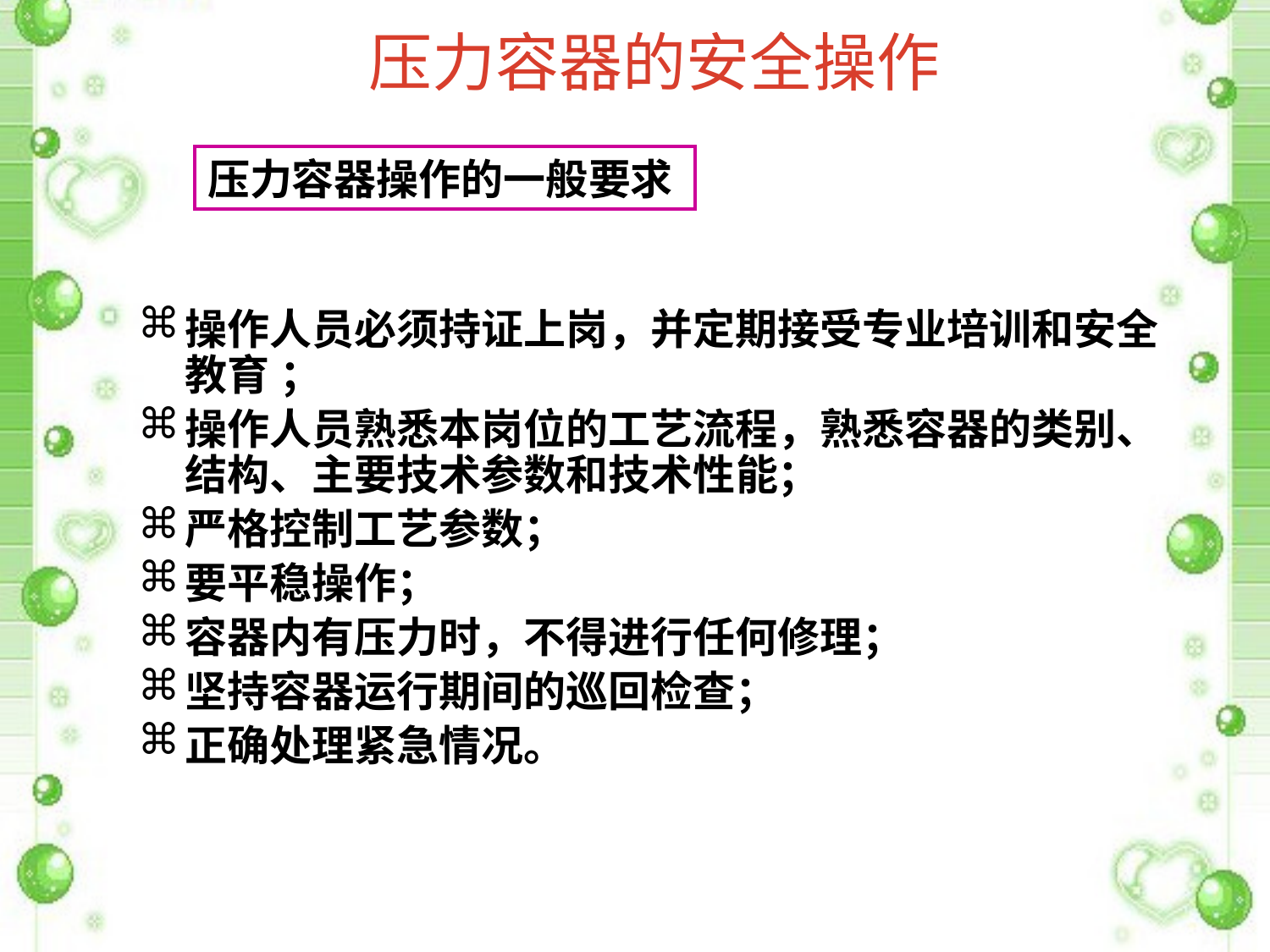

# 压力容器的安全操作
压力容器操作的一般要求
操作人员必须持证上岗，并定期接受专业培训和安全教育 ；
操作人员熟悉本岗位的工艺流程，熟悉容器的类别、结构、主要技术参数和技术性能；
严格控制工艺参数；
要平稳操作；
容器内有压力时，不得进行任何修理；
坚持容器运行期间的巡回检查；
正确处理紧急情况。